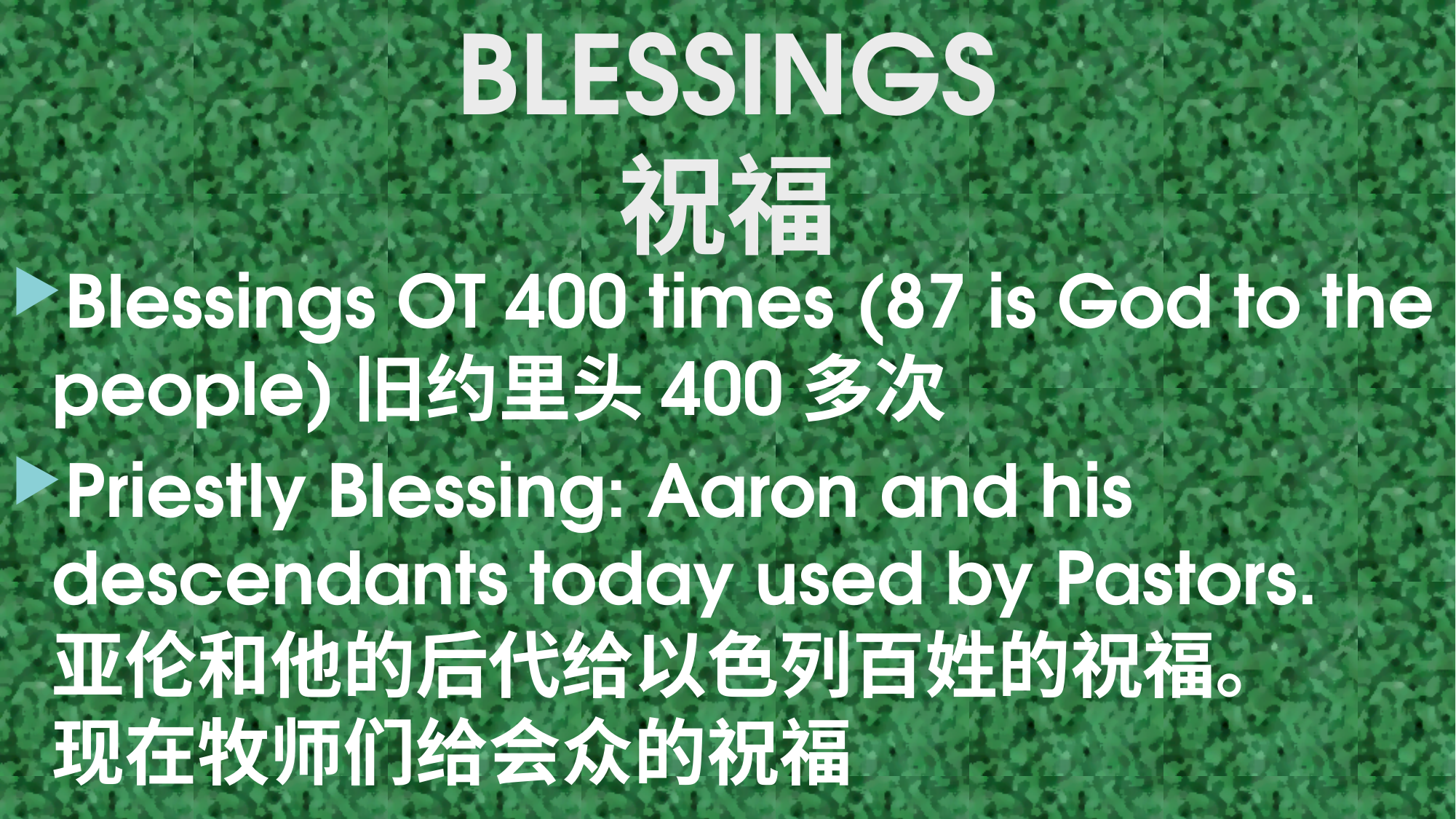

# BLESSINGS 祝福
Blessings OT 400 times (87 is God to the people)旧约里头400多次
Priestly Blessing: Aaron and his descendants today used by Pastors.      亚伦和他的后代给以色列百姓的祝福。       现在牧师们给会众的祝福